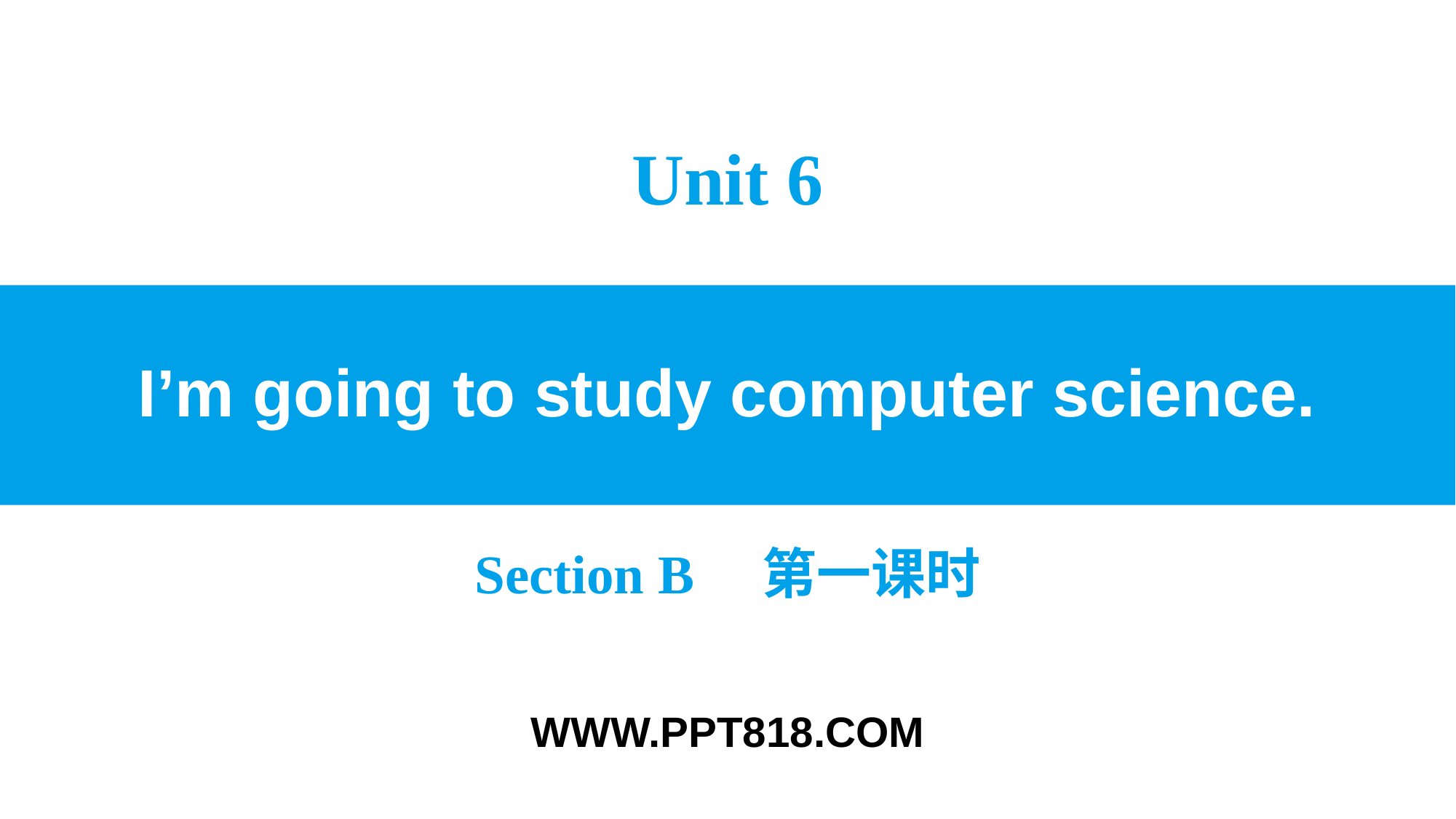

Unit 6
# I’m going to study computer science.
Section B    第一课时
WWW.PPT818.COM